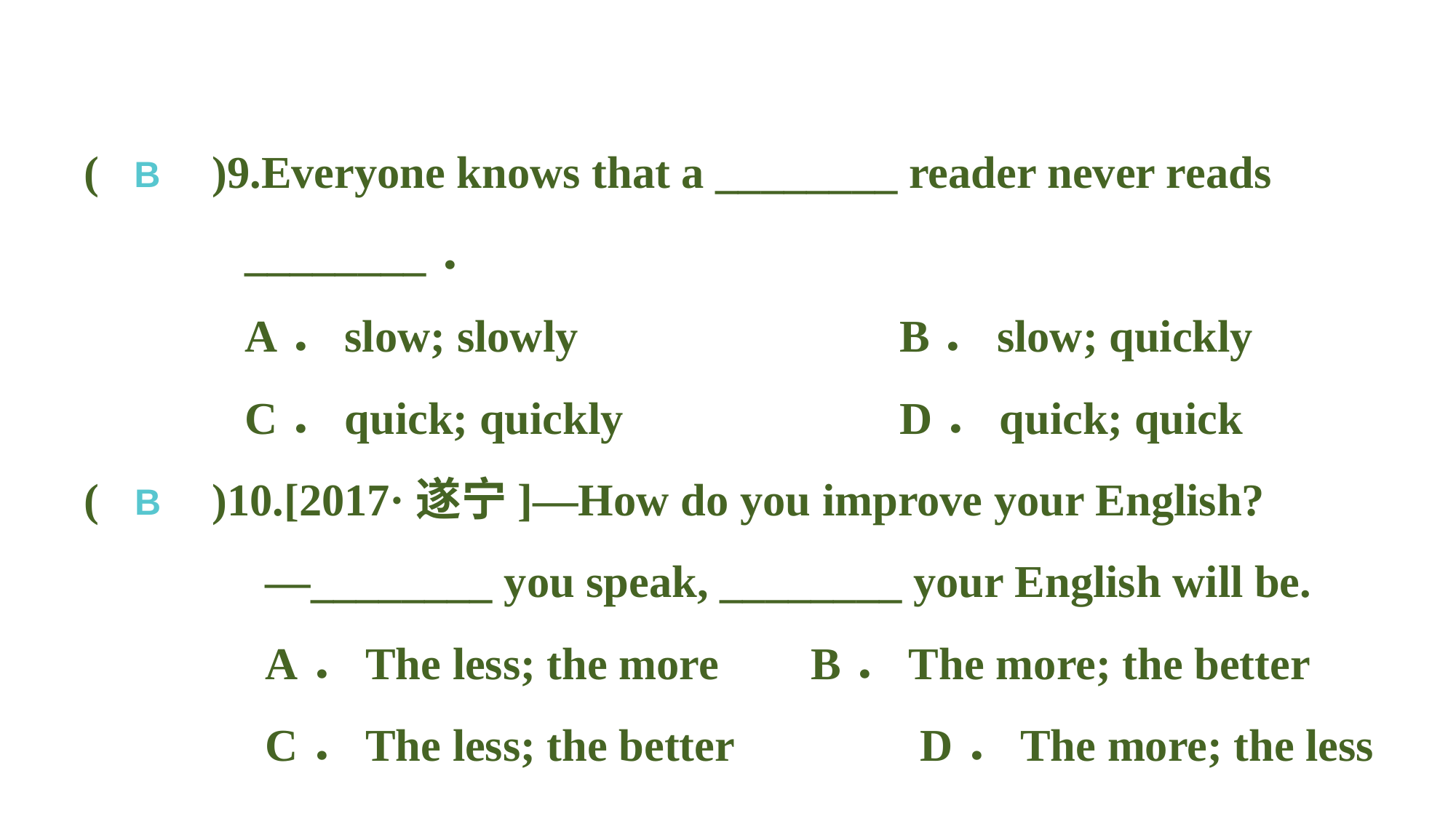

(　　)9.Everyone knows that a ________ reader never reads
________．
A．slow; slowly  			B．slow; quickly
C．quick; quickly  			D．quick; quick
(　　)10.[2017·遂宁]—How do you improve your English?
—________ you speak, ________ your English will be.
A．The less; the more       	B．The more; the better
C．The less; the better		D．The more; the less
B
B